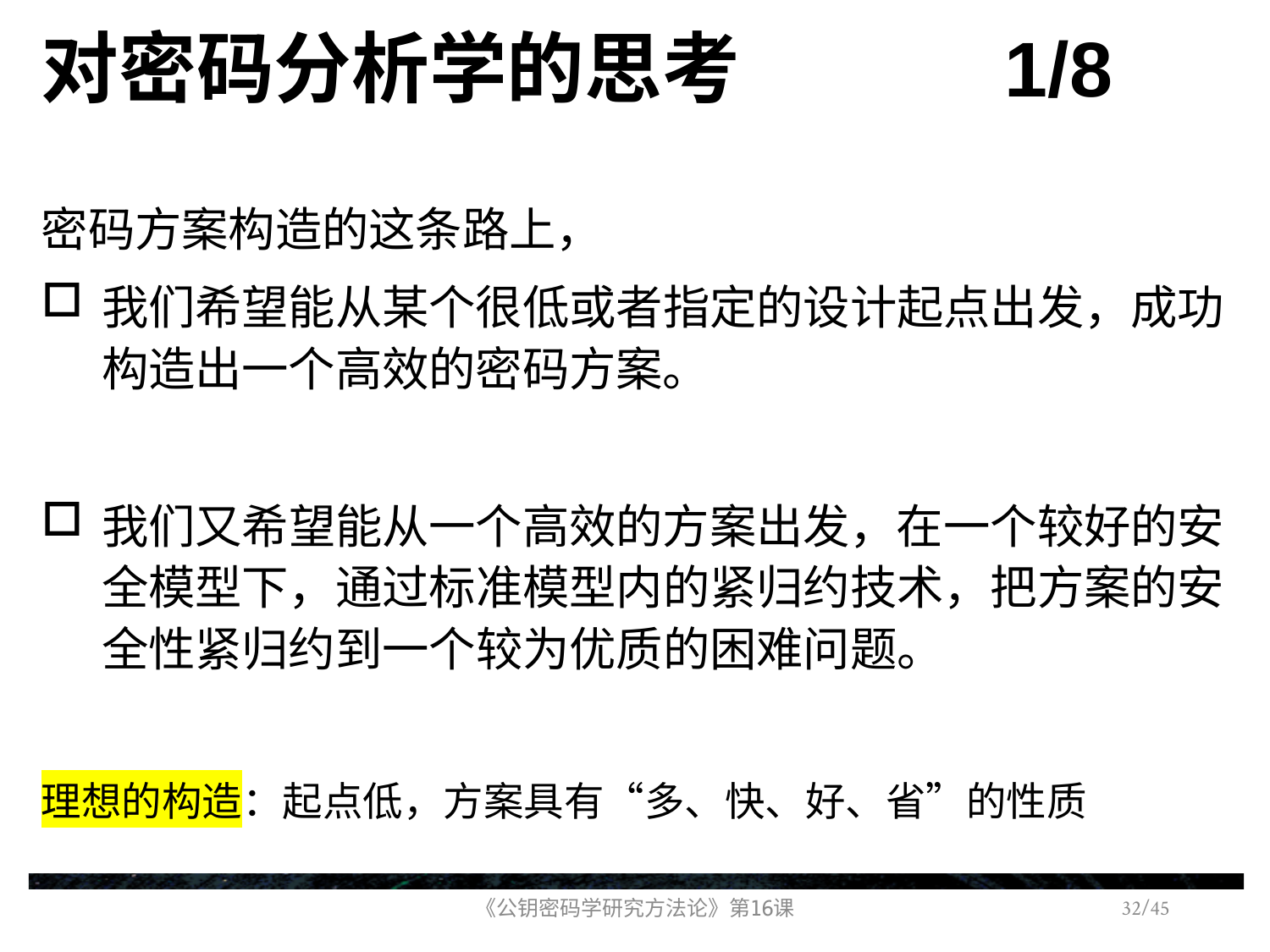

# 对密码分析学的思考              1/8
密码方案构造的这条路上，
我们希望能从某个很低或者指定的设计起点出发，成功构造出一个高效的密码方案。

我们又希望能从一个高效的方案出发，在一个较好的安全模型下，通过标准模型内的紧归约技术，把方案的安全性紧归约到一个较为优质的困难问题。

理想的构造：起点低，方案具有“多、快、好、省”的性质
《公钥密码学研究方法论》第16课
32/45